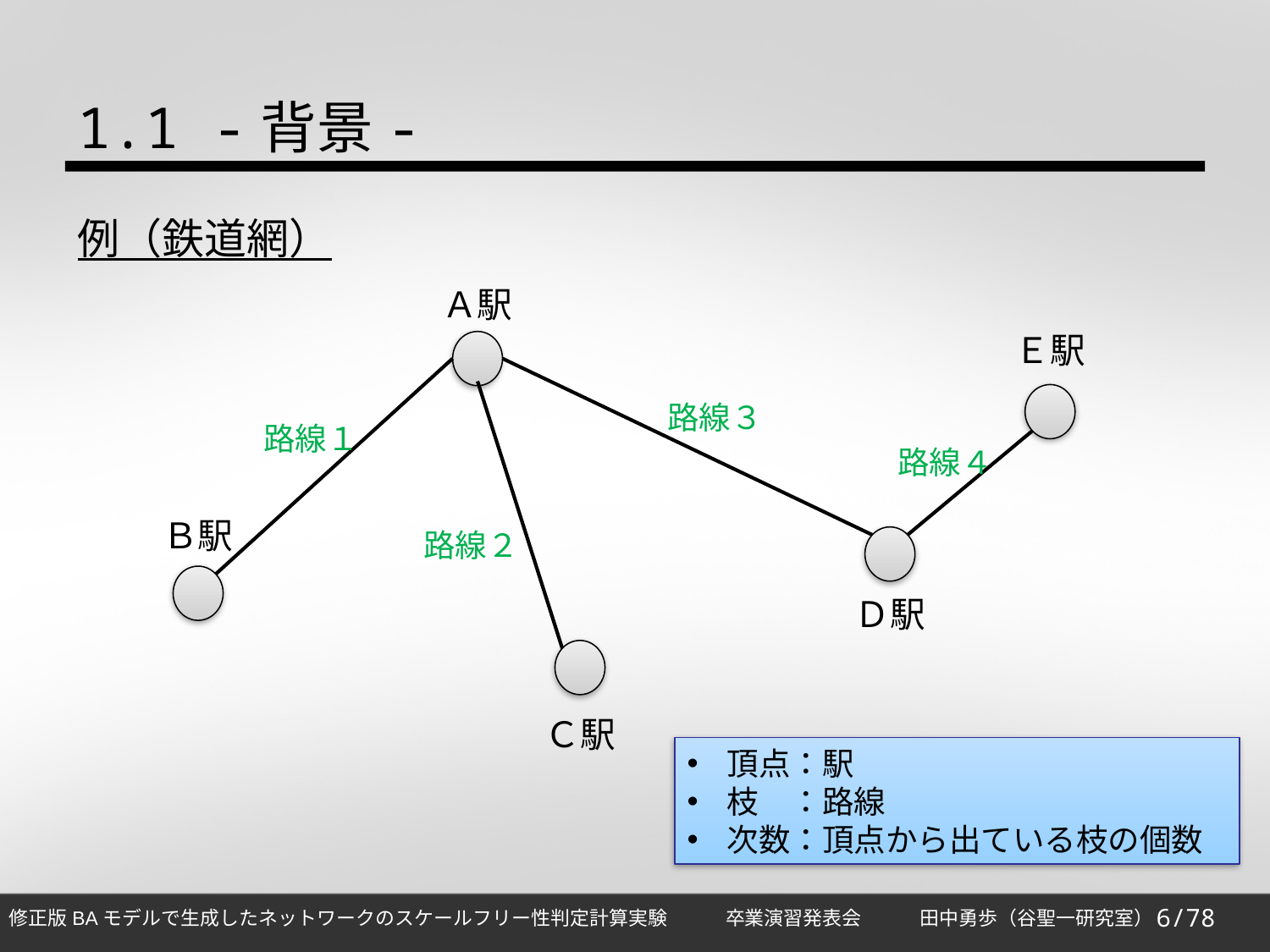

1.1 -背景-
例（鉄道網）
Ａ駅
Ｅ駅

路線３
路線１
路線４
Ｂ駅
路線２

Ｄ駅

Ｃ駅
頂点：駅
枝　：路線
次数：頂点から出ている枝の個数
6/78
修正版BAモデルで生成したネットワークのスケールフリー性判定計算実験　　　卒業演習発表会　　　田中勇歩（谷聖一研究室）